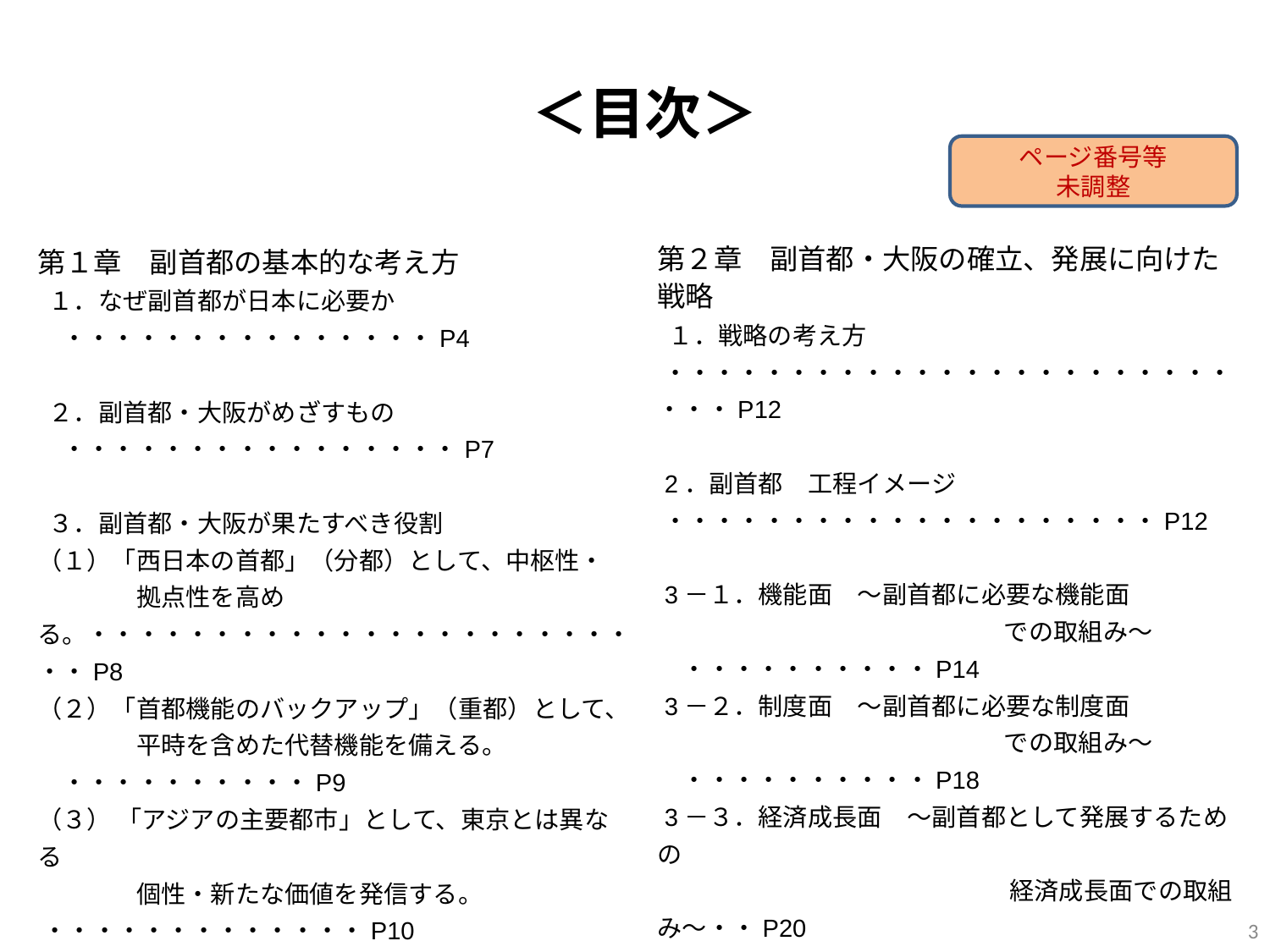

＜目次＞
ページ番号等
未調整
第２章　副首都・大阪の確立、発展に向けた戦略
 １．戦略の考え方 ・・・・・・・・・・・・・・・・・・・・・・・・・・P12

 2．副首都　工程イメージ ・・・・・・・・・・・・・・・・・・・・P12

 3－１．機能面　～副首都に必要な機能面
　　　　　　　　　　　　　　での取組み～　　・・・・・・・・・・P14
 3－２．制度面　～副首都に必要な制度面
　　　　　　　　　　　　　　での取組み～　　・・・・・・・・・・P18
 3－３．経済成長面　～副首都として発展するための
　　　　　　　　　　　　　　 経済成長面での取組み～・・P20

第３章　その先にあるもの
　　　　～副首都として発展する未来の大阪～
　　　　　　　　　 　・・・・・・・・・・・・・・・・・・・・・・・・・・・・P27

第４章　今後の進め方
　　　　　　　 　 　・・・・・・・・・・・・・・・・・・・・・・・・・・・・P**

第１章　副首都の基本的な考え方
 １．なぜ副首都が日本に必要か　・・・・・・・・・・・・・・・P4

 ２．副首都・大阪がめざすもの 　・・・・・・・・・・・・・・・・P7

 ３．副首都・大阪が果たすべき役割
（１）「西日本の首都」（分都）として、中枢性・
　　　　拠点性を高める。・・・・・・・・・・・・・・・・・・・・・・・・P8
（２）「首都機能のバックアップ」（重都）として、
　　　　平時を含めた代替機能を備える。　・・・・・・・・・・P9
（３） 「アジアの主要都市」として、東京とは異なる
　　　　個性・新たな価値を発信する。 ・・・・・・・・・・・・・P10
（４）「民都」として、民の力を最大限に活かす都市
　　　　を実現する。 ・・・・・・・・・・・・・・・・・・・・・・・・・・・P11
3